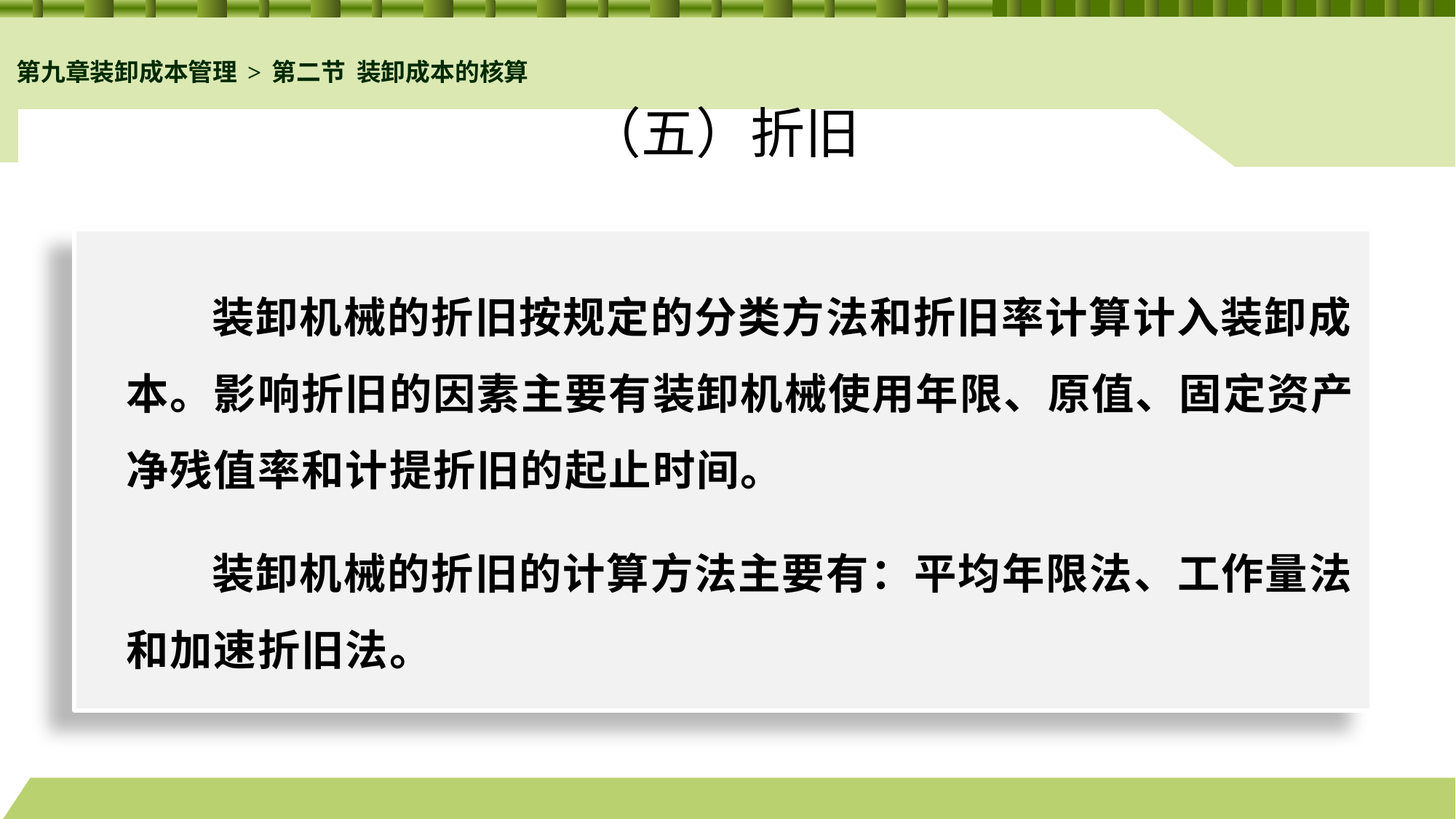

第九章装卸成本管理>第二节  装卸成本的核算
# （五）折旧
装卸机械的折旧按规定的分类方法和折旧率计算计入装卸成本。影响折旧的因素主要有装卸机械使用年限、原值、固定资产净残值率和计提折旧的起止时间。
装卸机械的折旧的计算方法主要有：平均年限法、工作量法和加速折旧法。